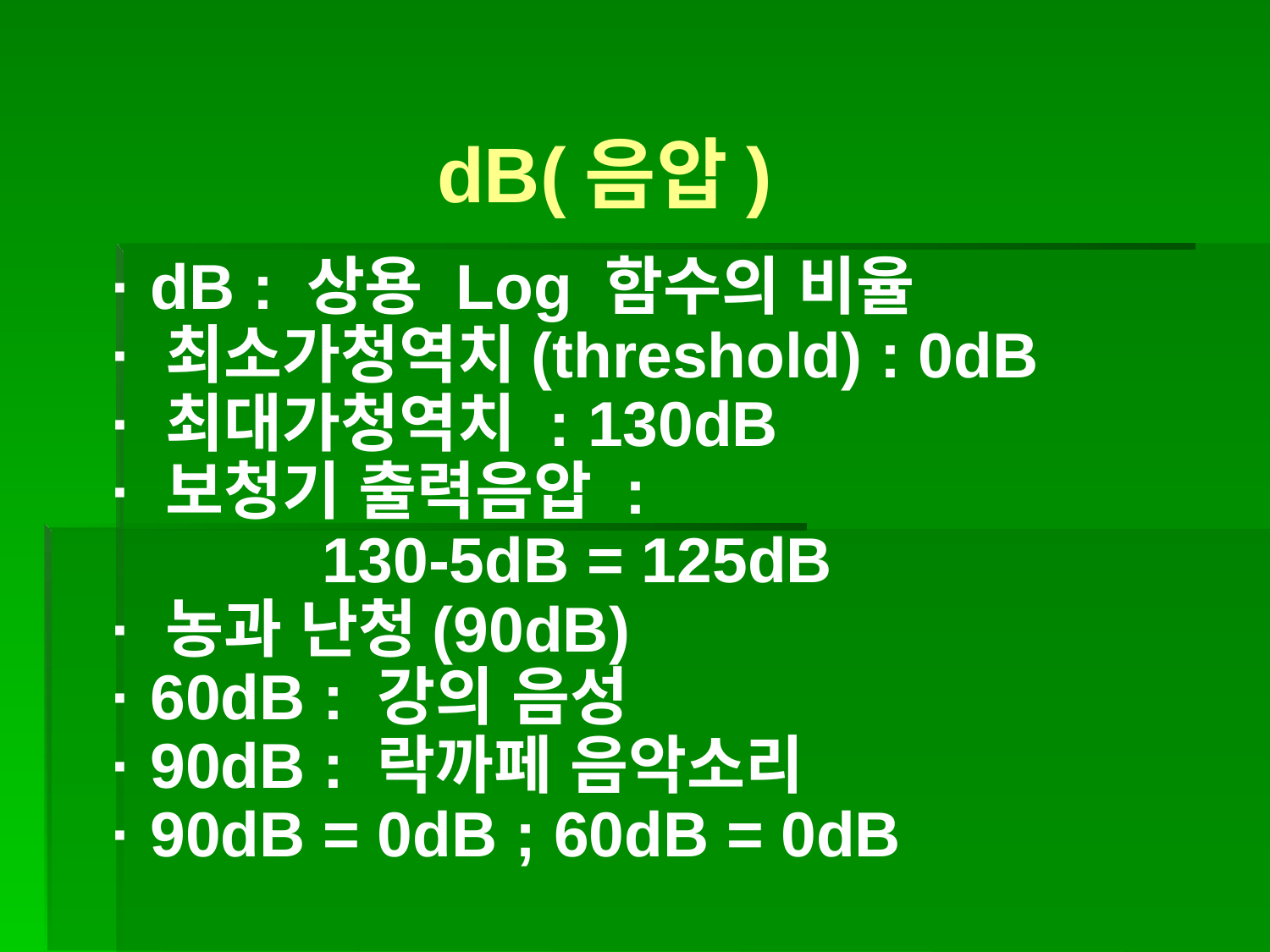

dB(음압)
· dB : 상용 Log 함수의 비율
· 최소가청역치(threshold) : 0dB
· 최대가청역치 : 130dB
· 보청기 출력음압 :
            130-5dB = 125dB
· 농과 난청(90dB)
· 60dB : 강의 음성
· 90dB : 락까페 음악소리
· 90dB = 0dB ; 60dB = 0dB